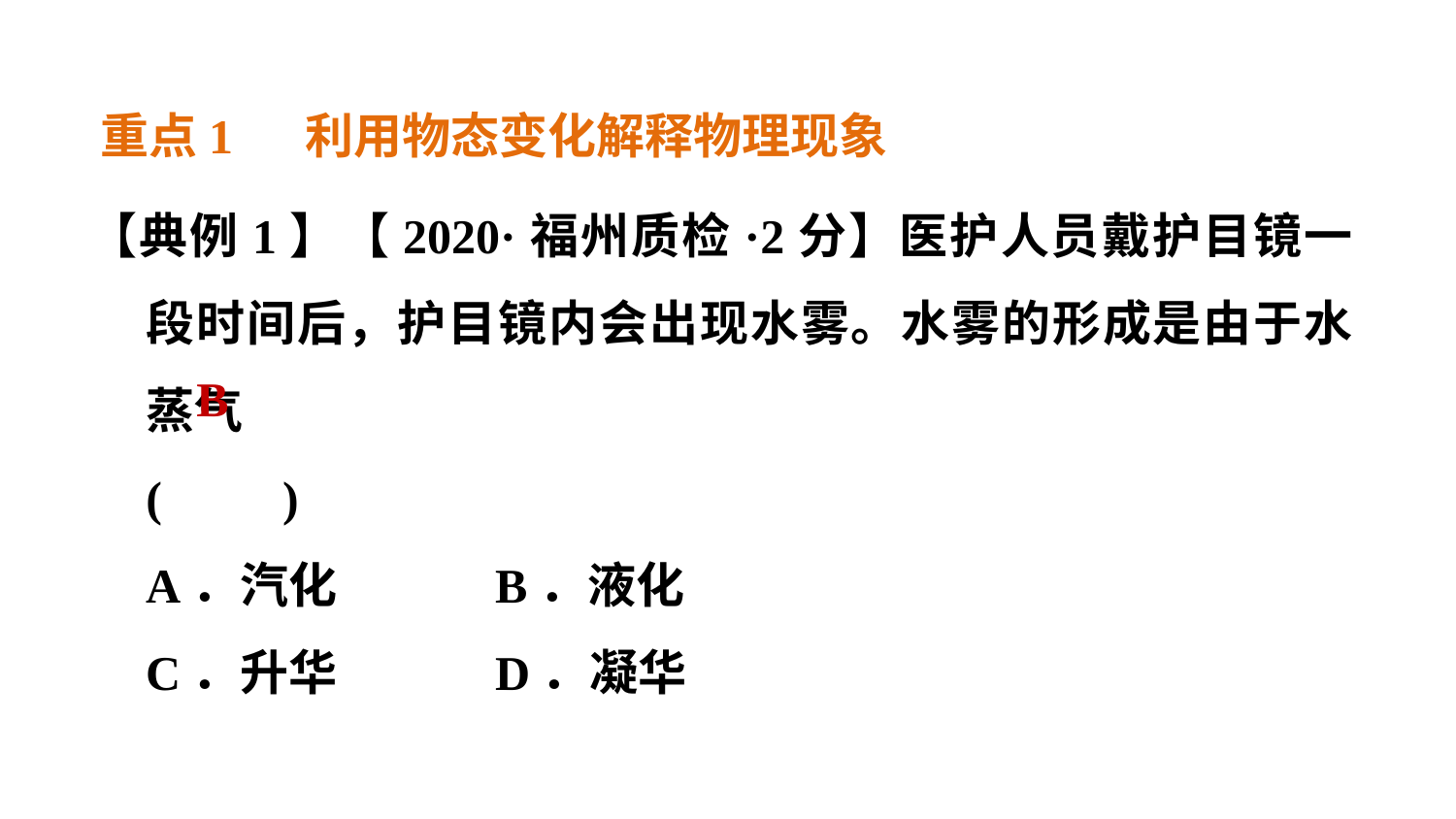

重点1     利用物态变化解释物理现象
【典例1】【2020·福州质检·2分】医护人员戴护目镜一段时间后，护目镜内会出现水雾。水雾的形成是由于水蒸气
	(　　)
A．汽化　　　B．液化
C．升华　　　D．凝华
B